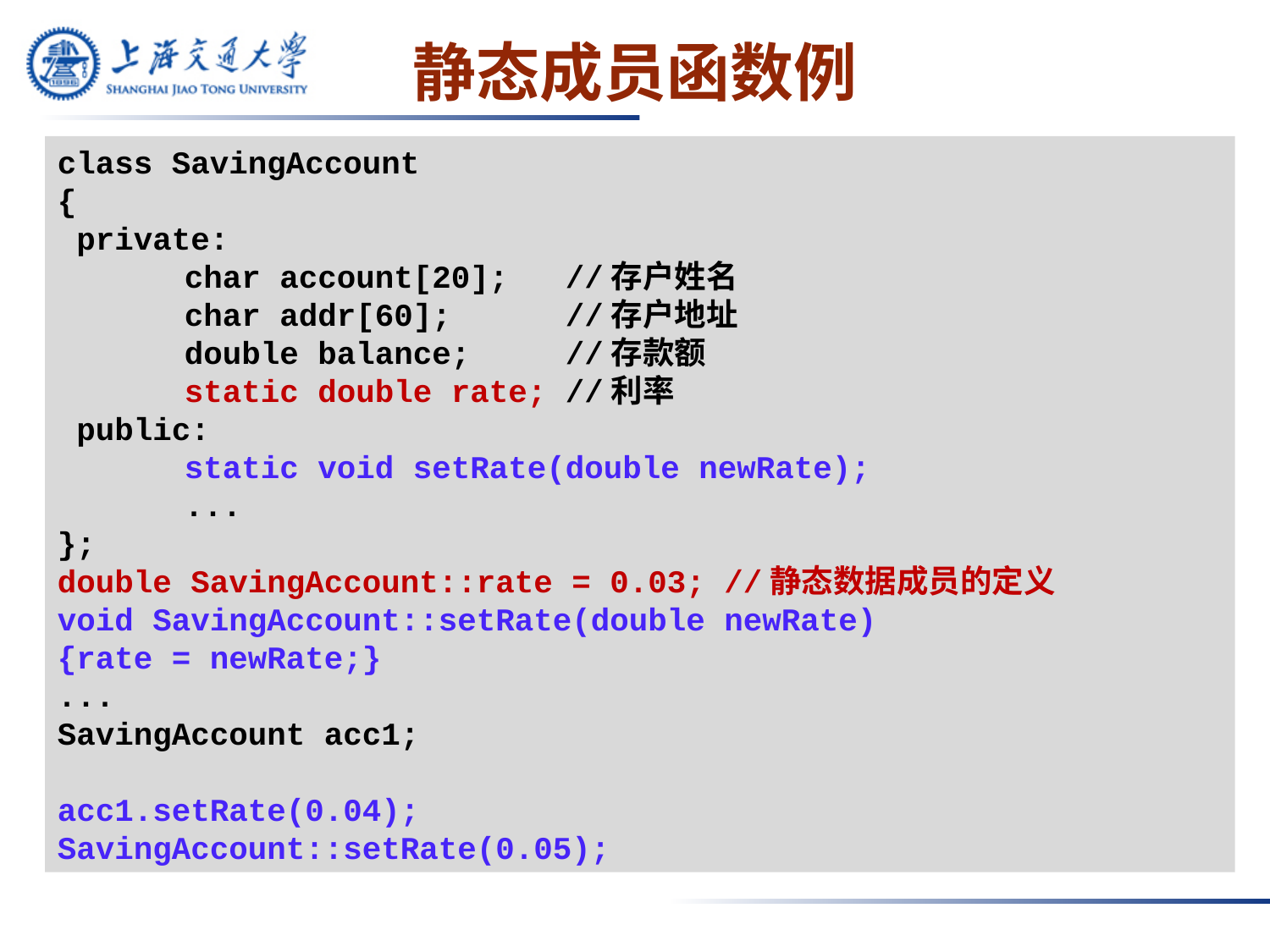

# 静态成员函数例
class SavingAccount
{
 private:
	char account[20]; 	//存户姓名
 	char addr[60];   	//存户地址
 	double balance;     //存款额
	static double rate; //利率
 public:
	static void setRate(double newRate);
	...
};
double SavingAccount::rate = 0.03; //静态数据成员的定义
void SavingAccount::setRate(double newRate)
{rate = newRate;}
...
SavingAccount acc1;

acc1.setRate(0.04);
SavingAccount::setRate(0.05);